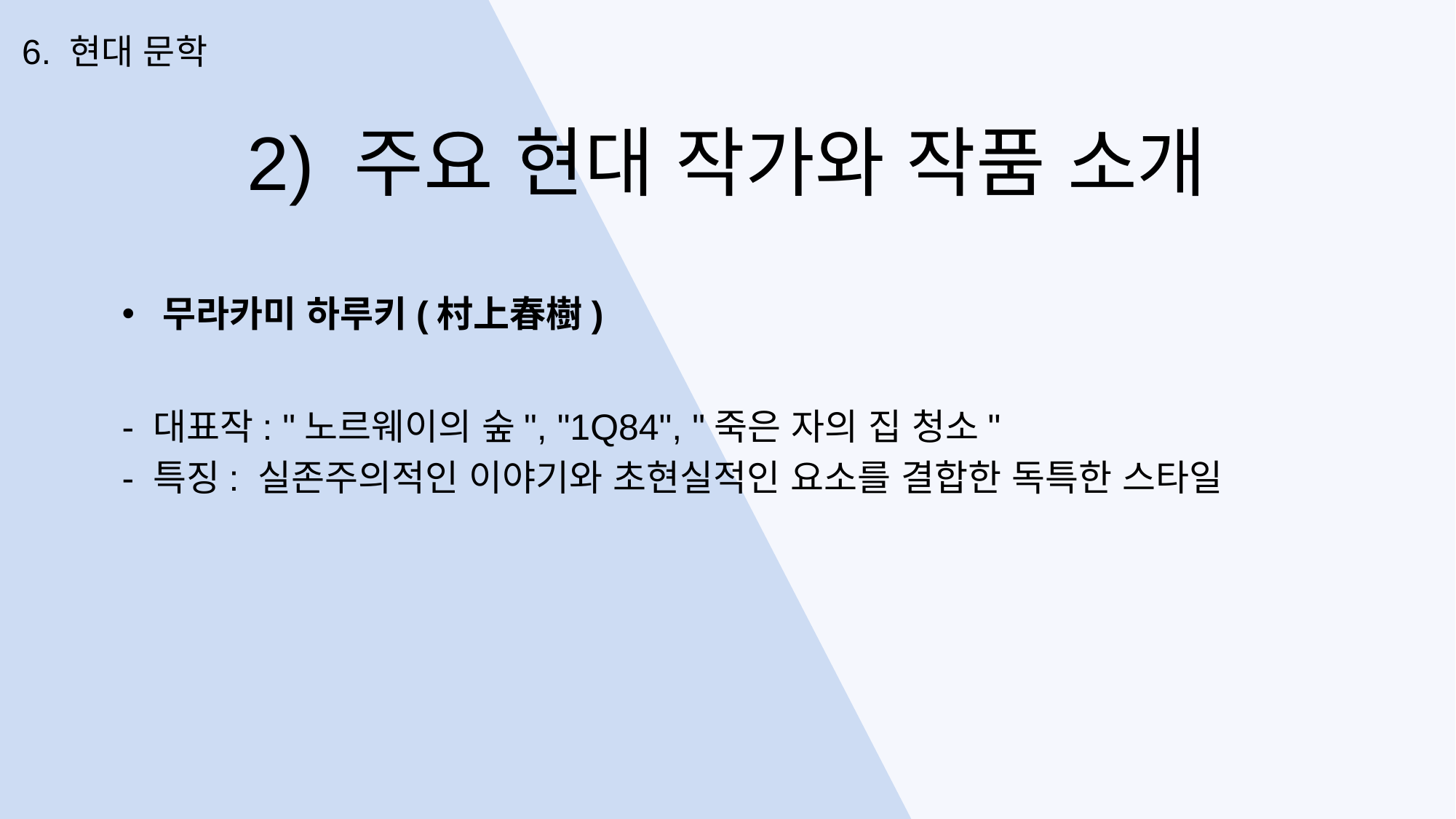

6. 현대 문학
2) 주요 현대 작가와 작품 소개
무라카미 하루키(村上春樹)

- 대표작: "노르웨이의 숲", "1Q84", "죽은 자의 집 청소"
- 특징: 실존주의적인 이야기와 초현실적인 요소를 결합한 독특한 스타일